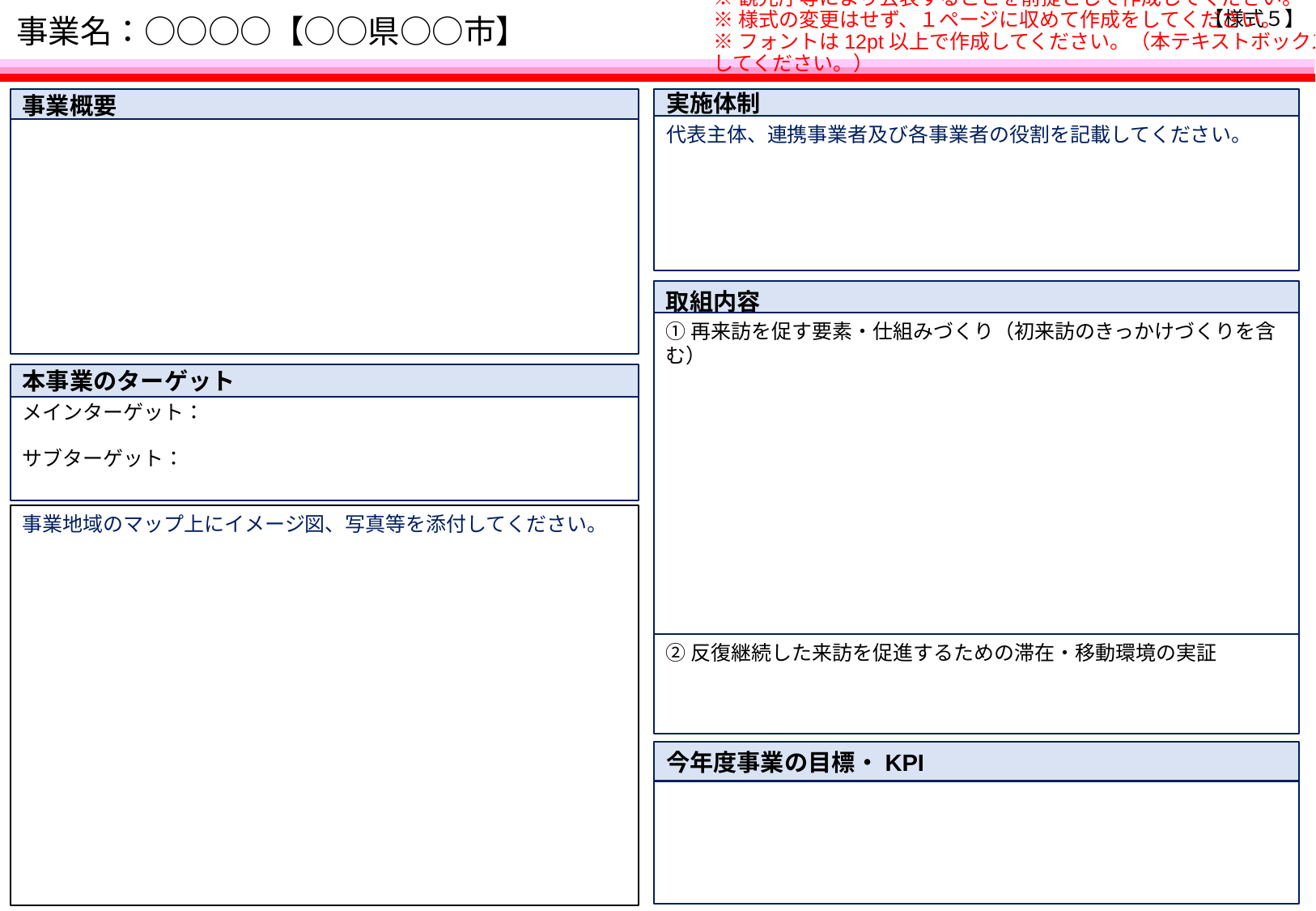

【様式５】
※観光庁等により公表することを前提として作成してください。
※様式の変更はせず、１ページに収めて作成をしてください。
※フォントは12pt以上で作成してください。（本テキストボックスは提出時に削除してください。）
# 事業名：○○○○【○○県○○市】
実施体制
事業概要
代表主体、連携事業者及び各事業者の役割を記載してください。

取組内容
①再来訪を促す要素・仕組みづくり（初来訪のきっかけづくりを含む）
本事業のターゲット
メインターゲット：

サブターゲット：

事業地域のマップ上にイメージ図、写真等を添付してください。

②反復継続した来訪を促進するための滞在・移動環境の実証
今年度事業の目標・KPI